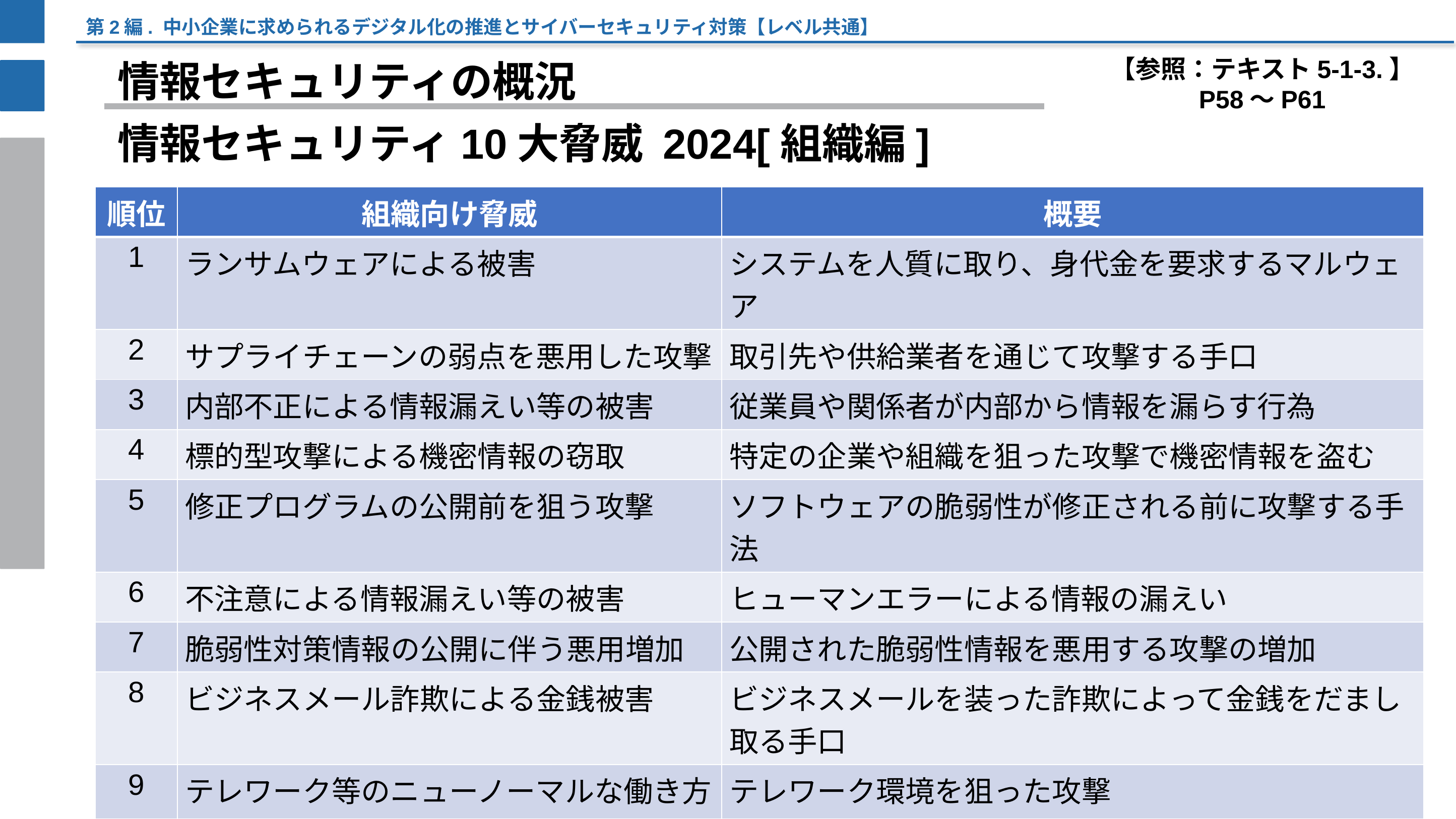

第2編. 中小企業に求められるデジタル化の推進とサイバーセキュリティ対策【レベル共通】
【参照：テキスト5-1-3.】
P58～P61
情報セキュリティの概況
情報セキュリティ10大脅威 2024[組織編]
| 順位 | 組織向け脅威 | 概要 |
| --- | --- | --- |
| 1 | ランサムウェアによる被害 | システムを人質に取り、身代金を要求するマルウェア |
| 2 | サプライチェーンの弱点を悪用した攻撃 | 取引先や供給業者を通じて攻撃する手口 |
| 3 | 内部不正による情報漏えい等の被害 | 従業員や関係者が内部から情報を漏らす行為 |
| 4 | 標的型攻撃による機密情報の窃取 | 特定の企業や組織を狙った攻撃で機密情報を盗む |
| 5 | 修正プログラムの公開前を狙う攻撃 | ソフトウェアの脆弱性が修正される前に攻撃する手法 |
| 6 | 不注意による情報漏えい等の被害 | ヒューマンエラーによる情報の漏えい |
| 7 | 脆弱性対策情報の公開に伴う悪用増加 | 公開された脆弱性情報を悪用する攻撃の増加 |
| 8 | ビジネスメール詐欺による金銭被害 | ビジネスメールを装った詐欺によって金銭をだまし取る手口 |
| 9 | テレワーク等のニューノーマルな働き方を狙った攻撃 | テレワーク環境を狙った攻撃 |
| 10 | 犯罪のビジネス化 | 犯罪行為をサービスとして提供するビジネスの存在 |
55